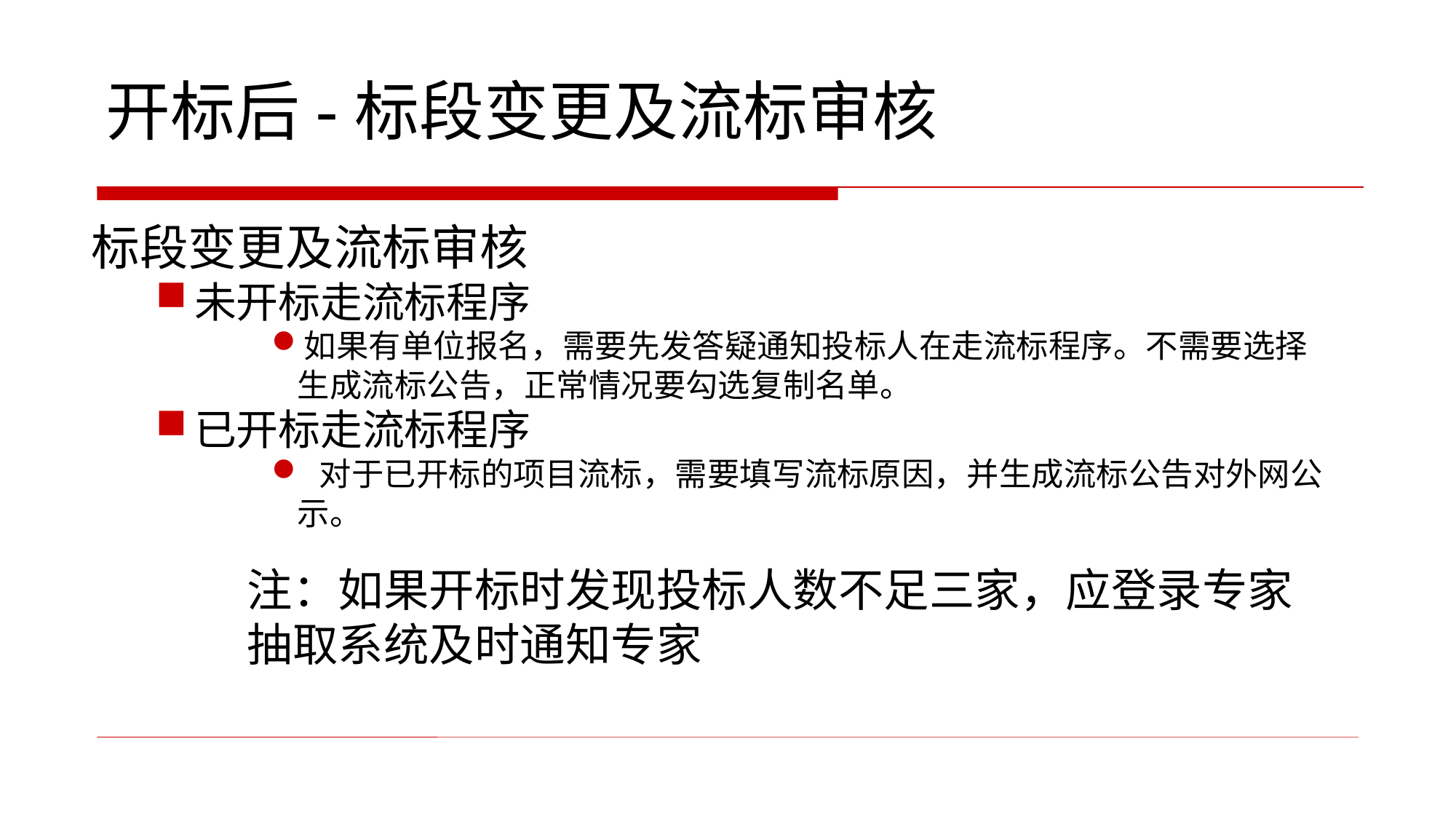

开标后-标段变更及流标审核
标段变更及流标审核
未开标走流标程序
如果有单位报名，需要先发答疑通知投标人在走流标程序。不需要选择生成流标公告，正常情况要勾选复制名单。
已开标走流标程序
 对于已开标的项目流标，需要填写流标原因，并生成流标公告对外网公示。

注：如果开标时发现投标人数不足三家，应登录专家抽取系统及时通知专家